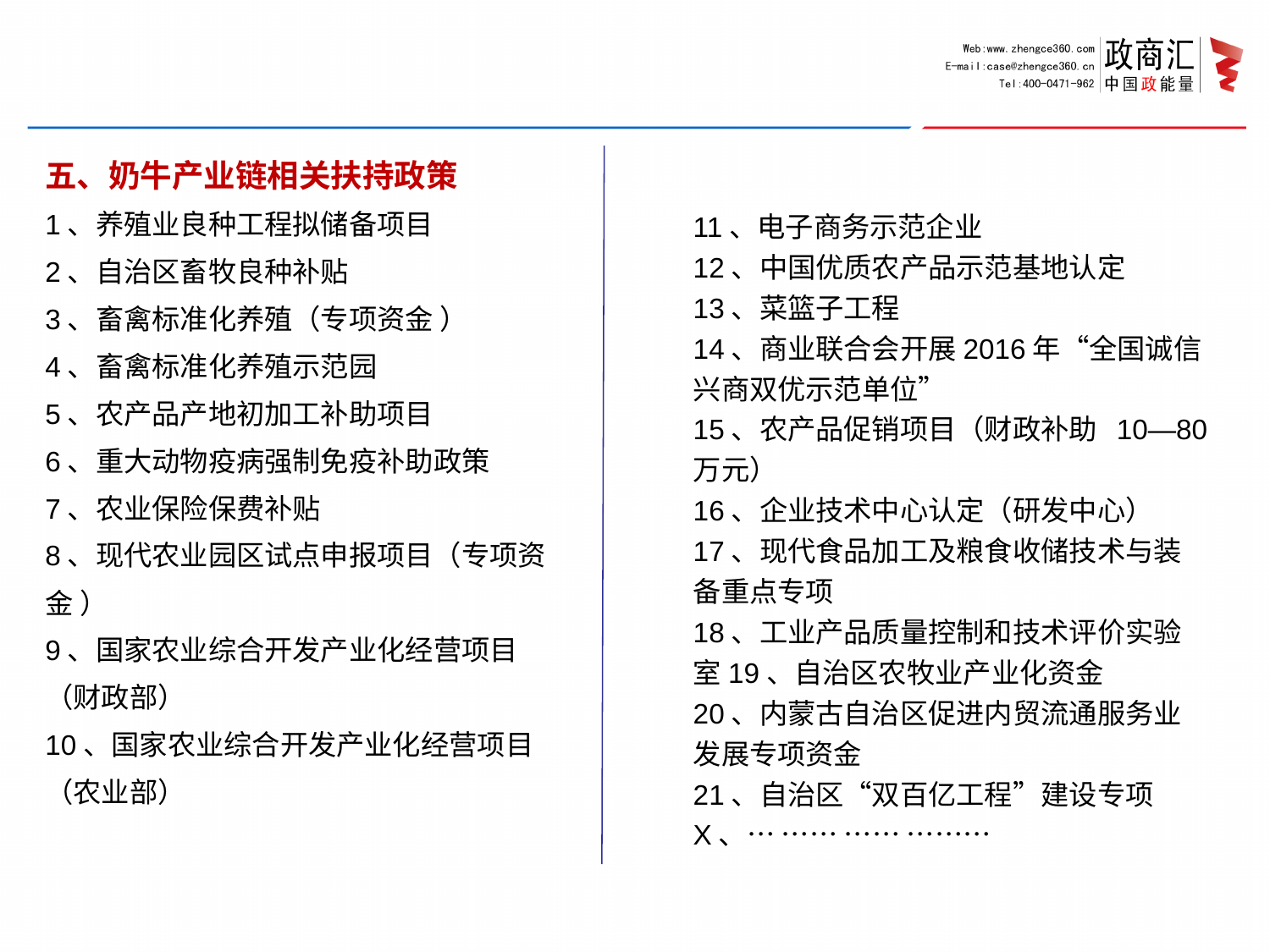

五、奶牛产业链相关扶持政策
1、养殖业良种工程拟储备项目
2、自治区畜牧良种补贴
3、畜禽标准化养殖（专项资金 ）
4、畜禽标准化养殖示范园
5、农产品产地初加工补助项目
6、重大动物疫病强制免疫补助政策
7、农业保险保费补贴
8、现代农业园区试点申报项目（专项资金 ）
9、国家农业综合开发产业化经营项目（财政部）
10、国家农业综合开发产业化经营项目（农业部）
11、电子商务示范企业
12、中国优质农产品示范基地认定
13、菜篮子工程
14、商业联合会开展2016年“全国诚信兴商双优示范单位”
15、农产品促销项目（财政补助  10—80万元）
16、企业技术中心认定（研发中心）
17、现代食品加工及粮食收储技术与装备重点专项
18、工业产品质量控制和技术评价实验室19、自治区农牧业产业化资金
20、内蒙古自治区促进内贸流通服务业发展专项资金
21、自治区“双百亿工程”建设专项
X、… …… …… ………